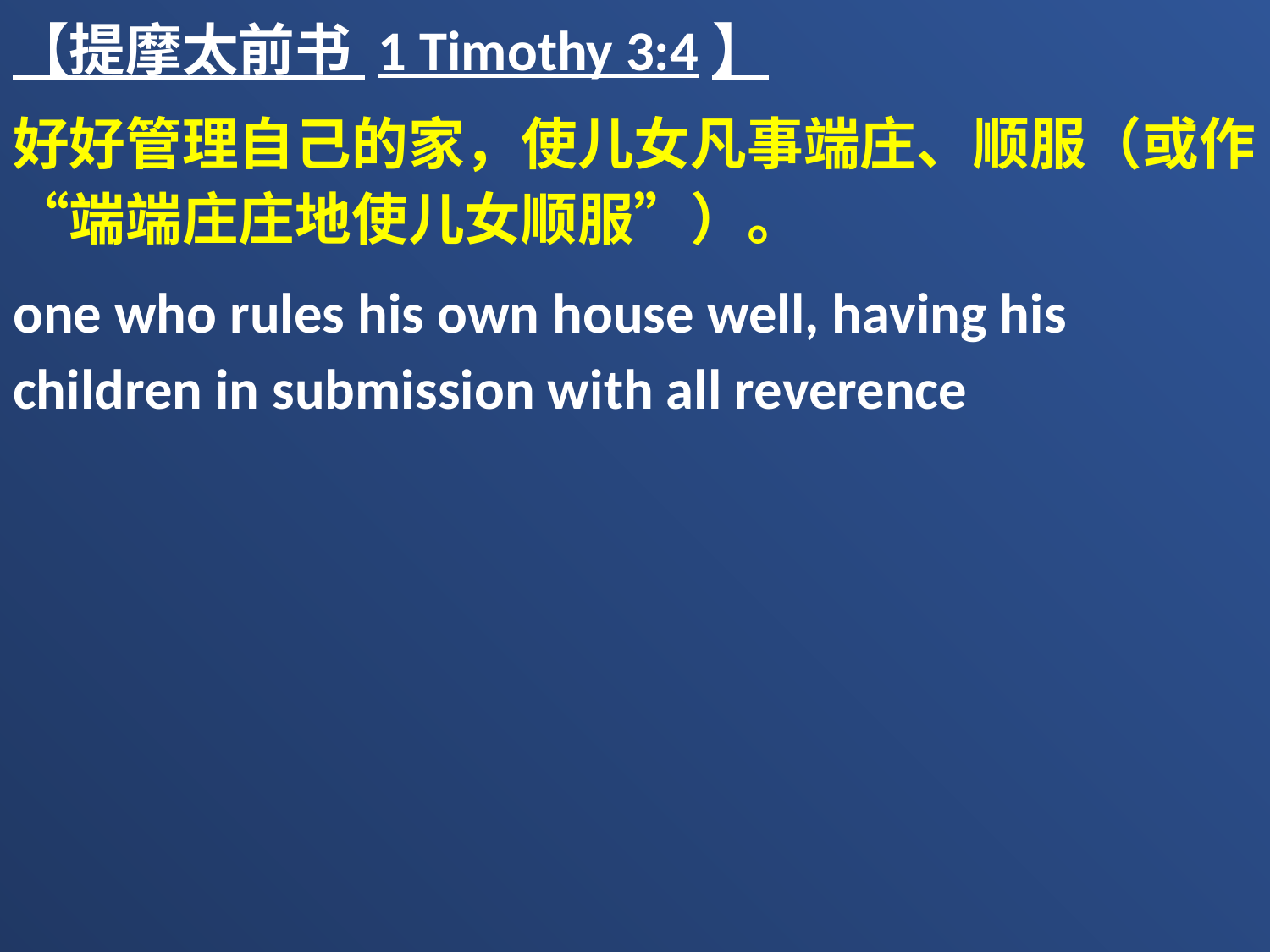

【提摩太前书 1 Timothy 3:4】
好好管理自己的家，使儿女凡事端庄、顺服（或作“端端庄庄地使儿女顺服”）。
one who rules his own house well, having his children in submission with all reverence